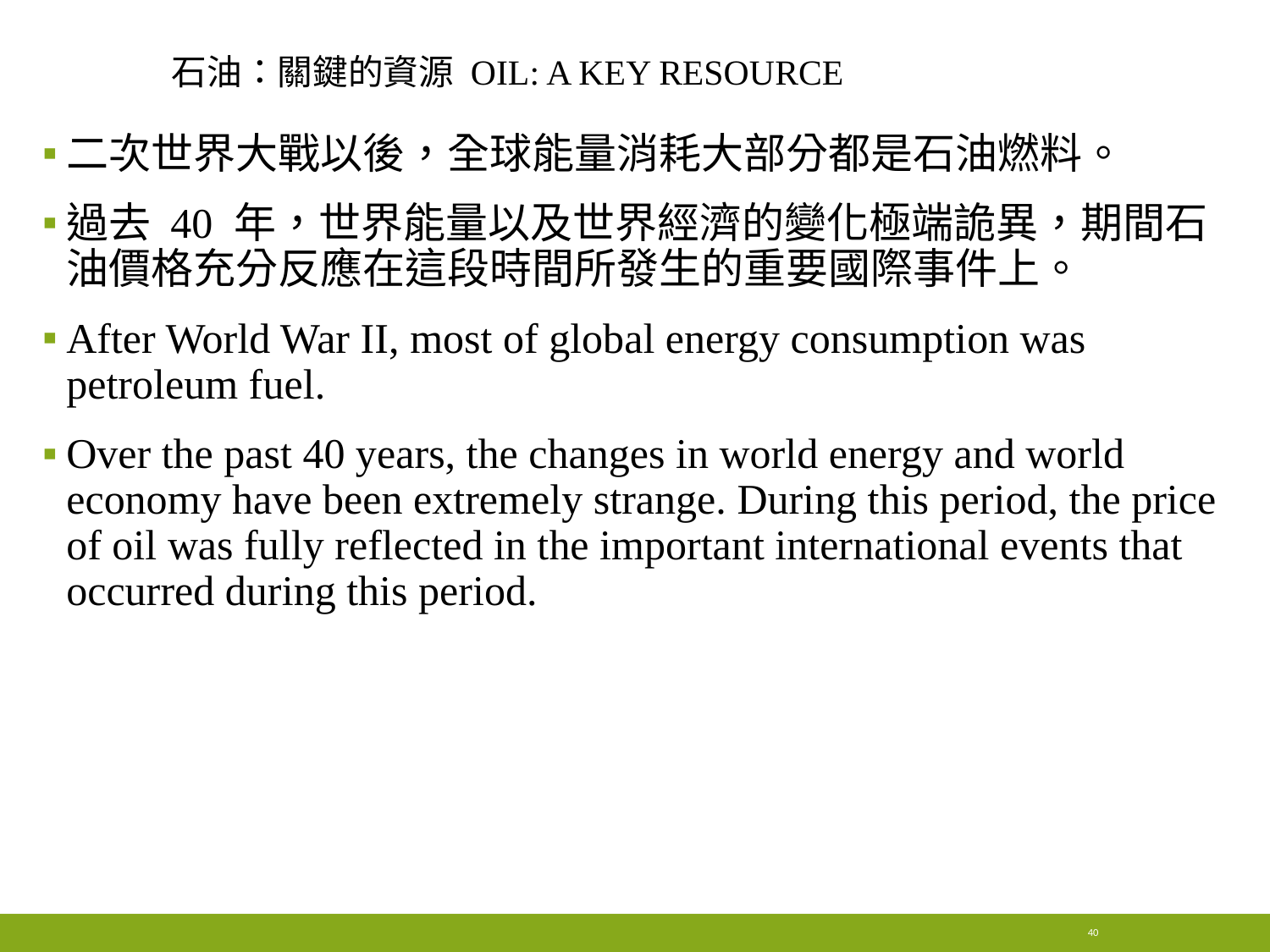

# 石油：關鍵的資源 Oil: a key resource
二次世界大戰以後，全球能量消耗大部分都是石油燃料。
過去 40 年，世界能量以及世界經濟的變化極端詭異，期間石油價格充分反應在這段時間所發生的重要國際事件上。
After World War II, most of global energy consumption was petroleum fuel.
Over the past 40 years, the changes in world energy and world economy have been extremely strange. During this period, the price of oil was fully reflected in the important international events that occurred during this period.
40